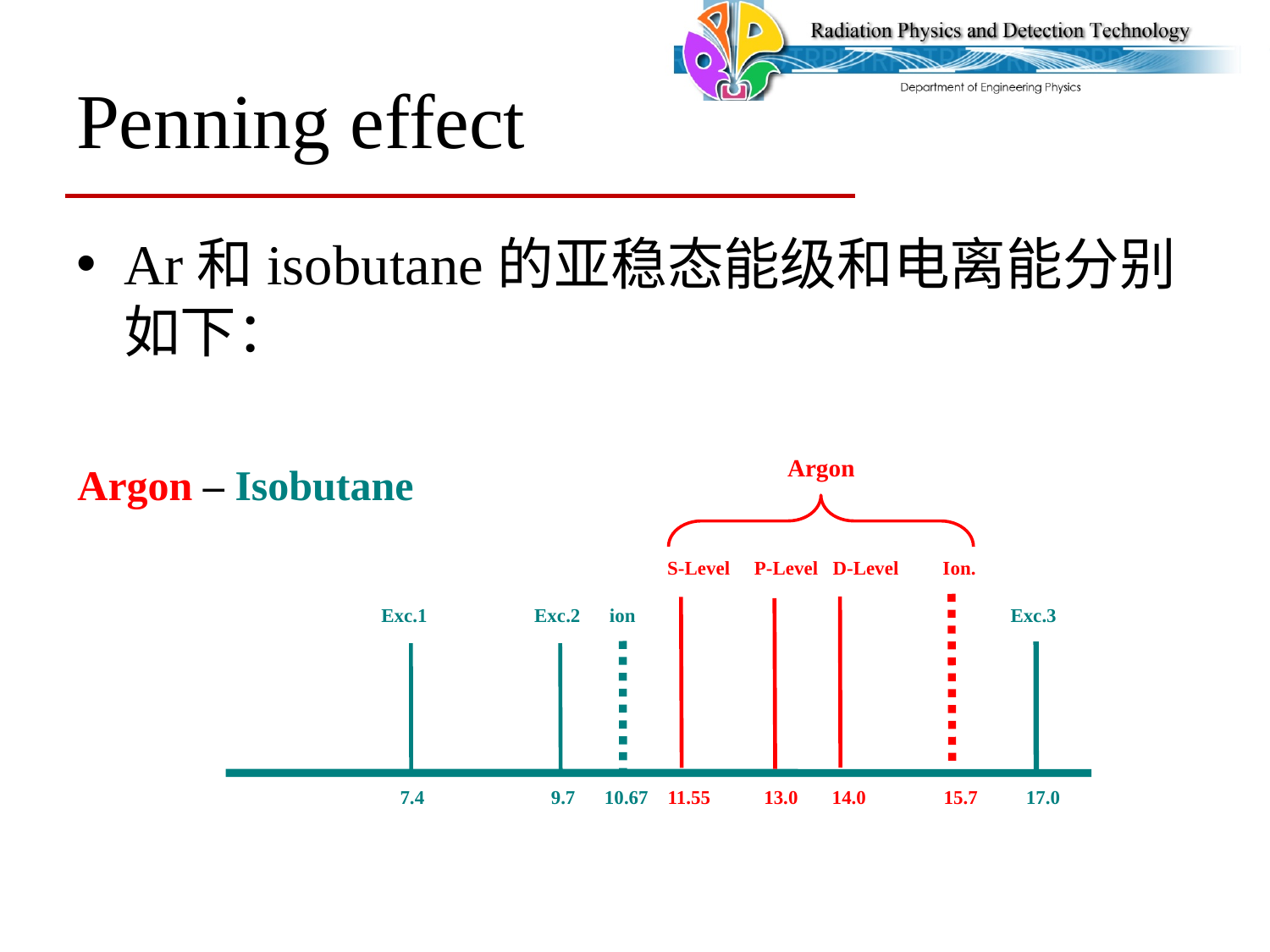

# Penning effect
Ar和isobutane的亚稳态能级和电离能分别如下：

Argon
Argon – Isobutane
S-Level     P-Level   D-Level         Ion.

                                                                                         Exc.1                      Exc.2      ion                                                                             Exc.3
                                                                                             7.4                          9.7      10.67    11.55           13.0       14.0                15.7         17.0    eV